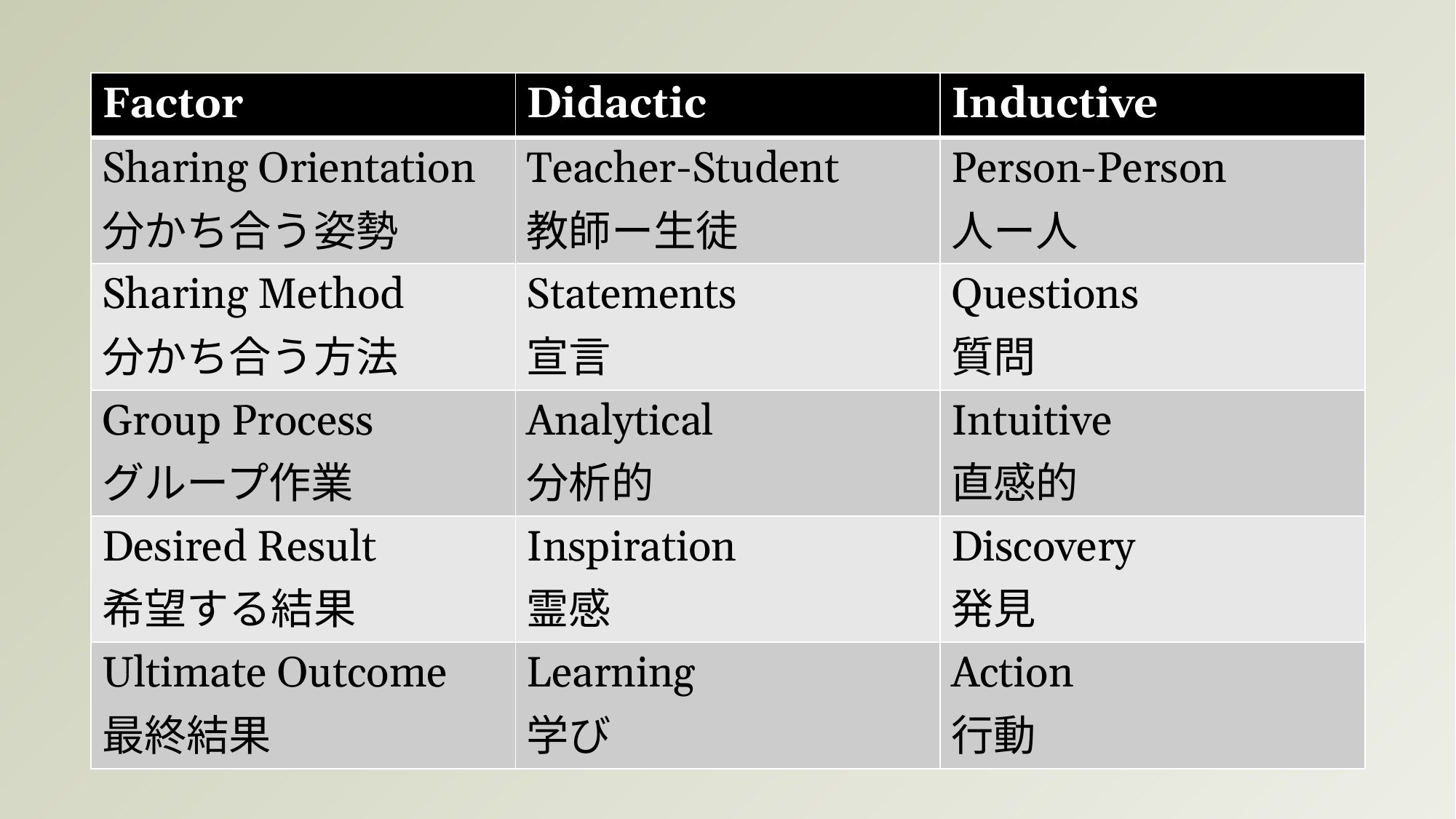

| Factor | Didactic | Inductive |
| --- | --- | --- |
| Sharing Orientation 分かち合う姿勢 | Teacher-Student 教師ー生徒 | Person-Person 人ー人 |
| Sharing Method 分かち合う方法 | Statements 宣言 | Questions 質問 |
| Group Process グループ作業 | Analytical 分析的 | Intuitive 直感的 |
| Desired Result 希望する結果 | Inspiration 霊感 | Discovery 発見 |
| Ultimate Outcome 最終結果 | Learning 学び | Action 行動 |